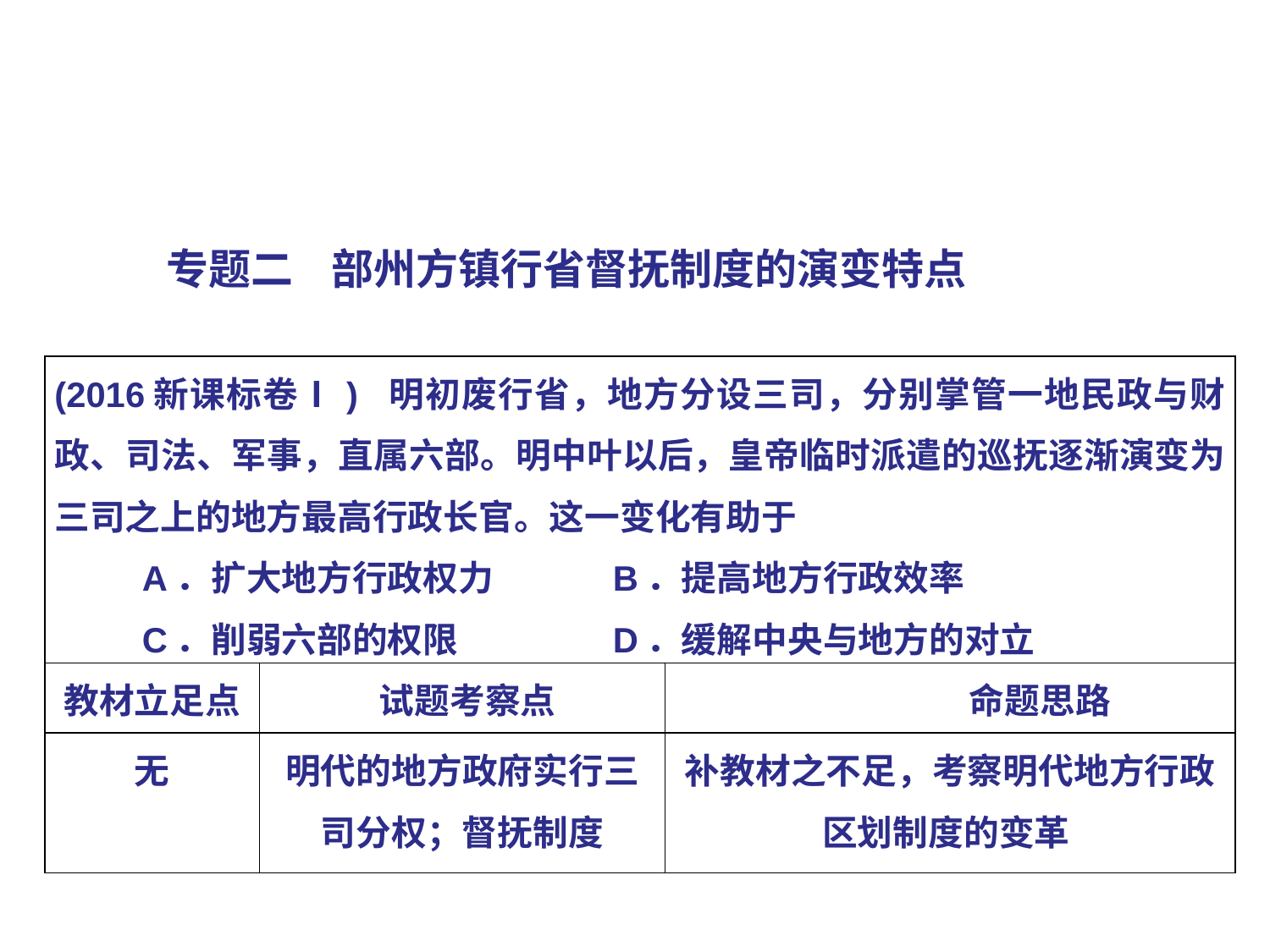

专题二    部州方镇行省督抚制度的演变特点

| (2016新课标卷Ⅰ) 明初废行省，地方分设三司，分别掌管一地民政与财政、司法、军事，直属六部。明中叶以后，皇帝临时派遣的巡抚逐渐演变为三司之上的地方最高行政长官。这一变化有助于 A．扩大地方行政权力 B．提高地方行政效率 C．削弱六部的权限 D．缓解中央与地方的对立 |  |  |
| --- | --- | --- |
| 教材立足点 | 试题考察点 | 命题思路 |
| 无 | 明代的地方政府实行三司分权；督抚制度 | 补教材之不足，考察明代地方行政区划制度的变革 |